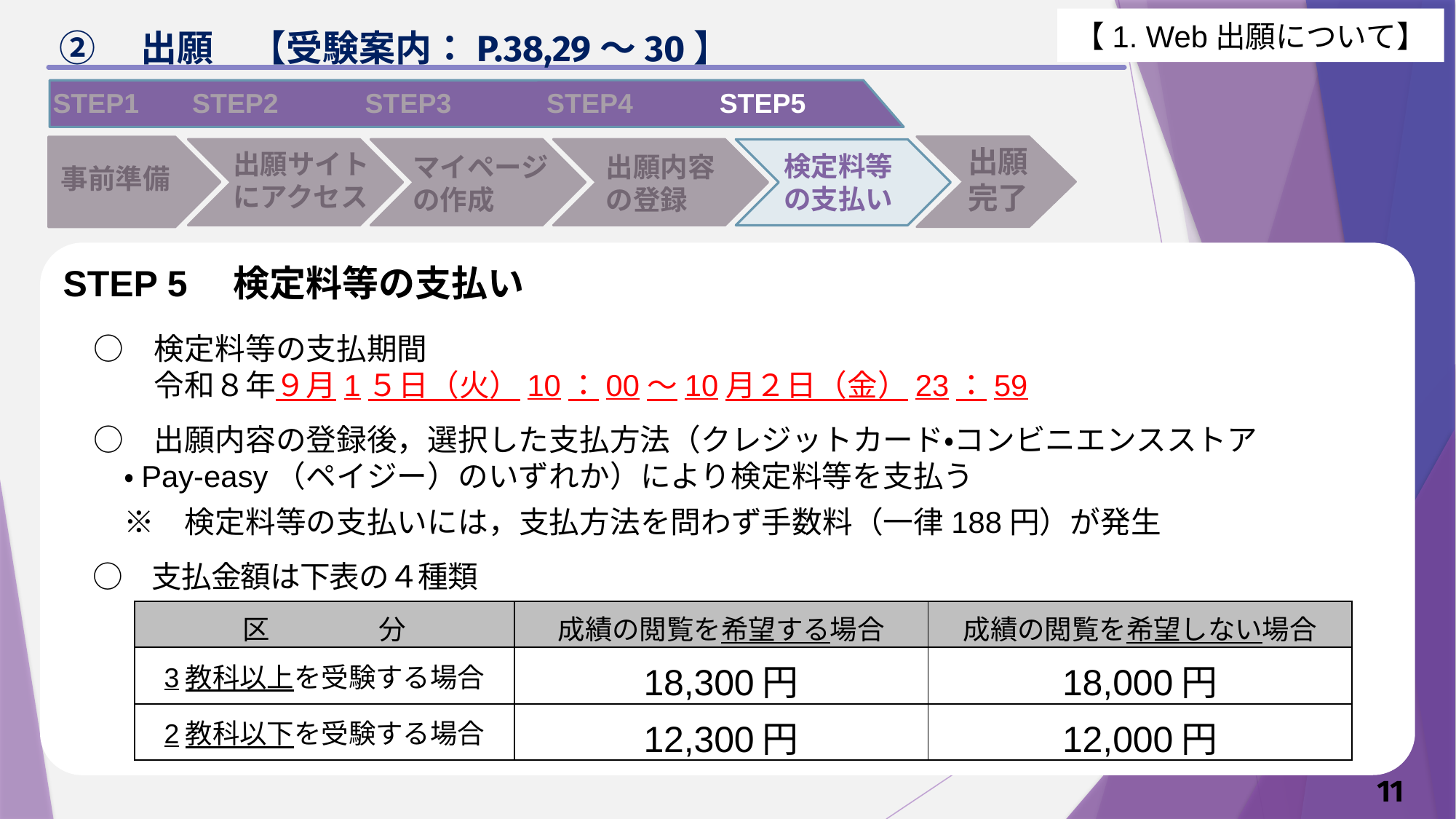

【1. Web出願について】
# ②　出願　【受験案内：P.38,29～30】

STEP1　  STEP2　　   STEP3　　　STEP4　　   STEP5
マイページの作成

出願
完了

事前準備

出願サイト
にアクセス

出願内容
の登録

検定料等
の支払い
STEP 5　検定料等の支払い

　○　検定料等の支払期間
　　　令和８年９月1５日（火）10：00～10月２日（金）23：59
　○　出願内容の登録後，選択した支払方法（クレジットカード・コンビニエンスストア
　　・Pay-easy（ペイジー）のいずれか）により検定料等を支払う
　　※　検定料等の支払いには，支払方法を問わず手数料（一律188円）が発生
　○　支払金額は下表の４種類

| 区　　　　分 | 成績の閲覧を希望する場合 | 成績の閲覧を希望しない場合 |
| --- | --- | --- |
| 3教科以上を受験する場合 | 18,300円 | 18,000円 |
| 2教科以下を受験する場合 | 12,300円 | 12,000円 |
11